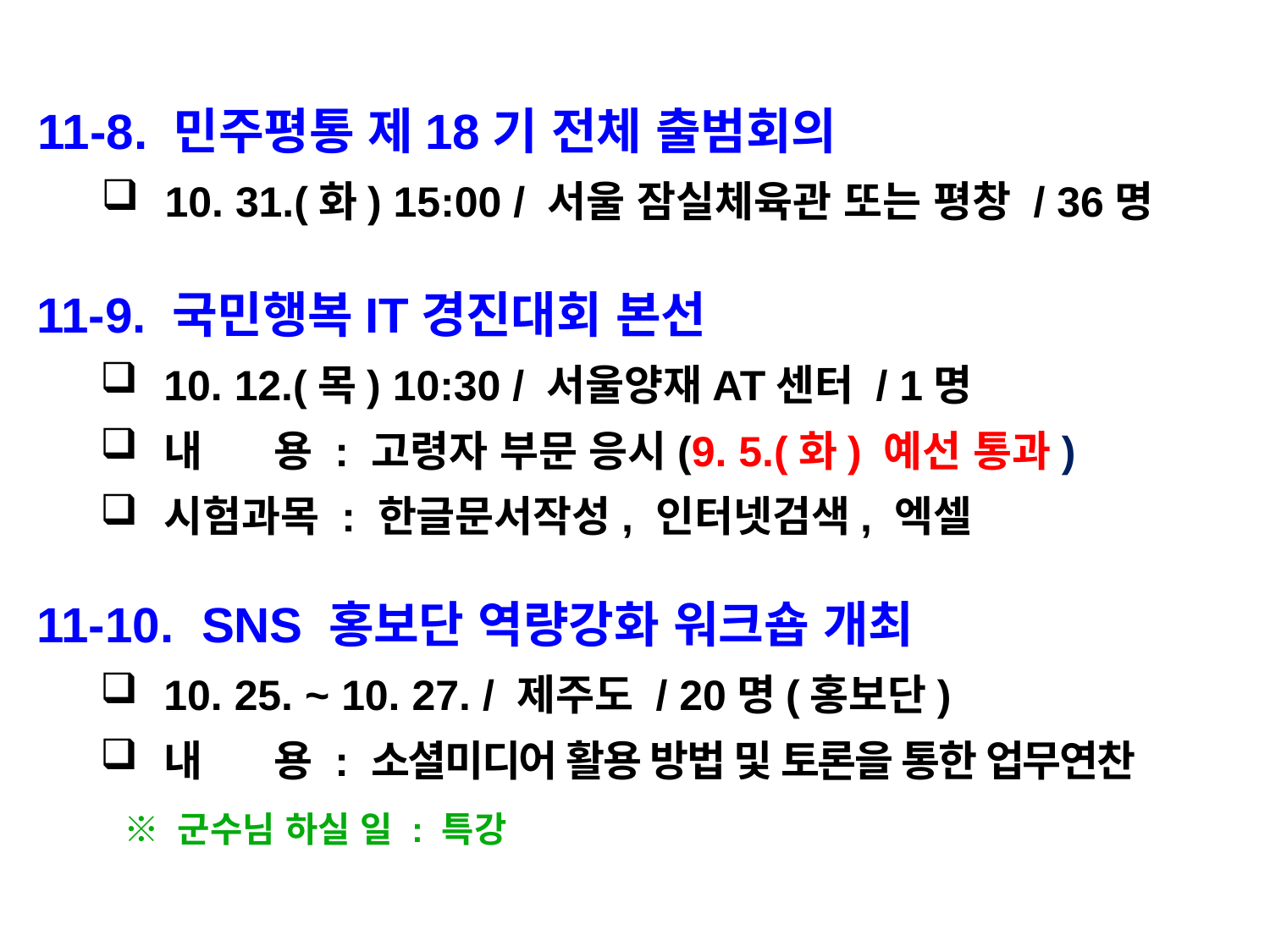

11-8. 민주평통 제18기 전체 출범회의
10. 31.(화) 15:00 / 서울 잠실체육관 또는 평창 / 36명
11-9. 국민행복IT경진대회 본선
10. 12.(목) 10:30 / 서울양재AT센터 / 1명
내      용 : 고령자 부문 응시(9. 5.(화) 예선 통과)
시험과목 : 한글문서작성, 인터넷검색, 엑셀
11-10.  SNS 홍보단 역량강화 워크숍 개최
10. 25. ~ 10. 27. / 제주도 / 20명(홍보단)
내      용 : 소셜미디어 활용 방법 및 토론을 통한 업무연찬
  ※ 군수님 하실 일 : 특강